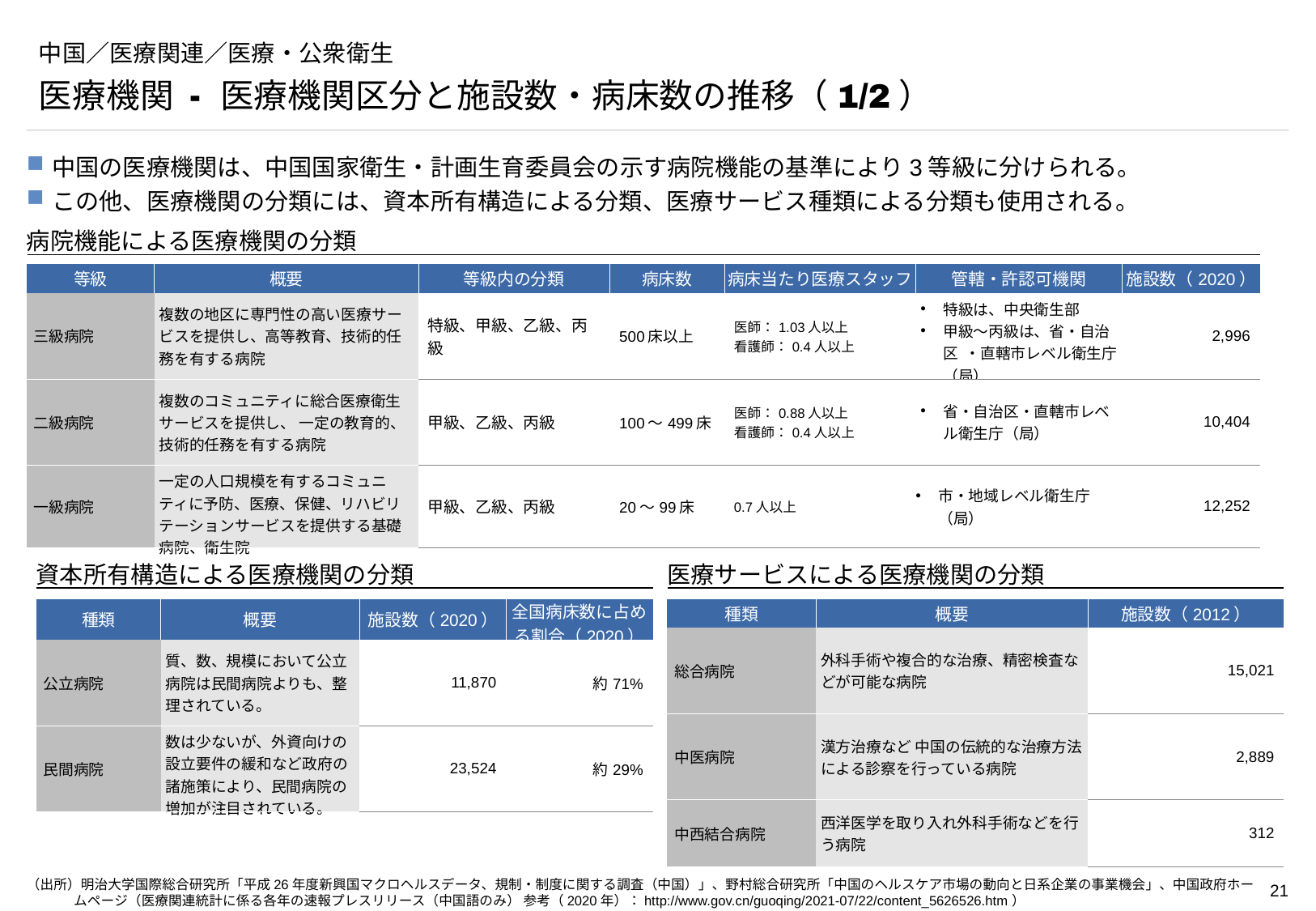

# 中国／医療関連／医療・公衆衛生
医療機関 - 医療機関区分と施設数・病床数の推移（1/2）
中国の医療機関は、中国国家衛生・計画生育委員会の示す病院機能の基準により3等級に分けられる。
この他、医療機関の分類には、資本所有構造による分類、医療サービス種類による分類も使用される。

病院機能による医療機関の分類
| 等級 | 概要 | 等級内の分類 | 病床数 | 病床当たり医療スタッフ | 管轄・許認可機関 | 施設数（2020） |
| --- | --- | --- | --- | --- | --- | --- |
| 三級病院 | 複数の地区に専門性の高い医療サービスを提供し、高等教育、技術的任務を有する病院 | 特級、甲級、乙級、丙級 | 500床以上 | 医師：1.03人以上 看護師：0.4人以上 | 特級は、中央衛生部 甲級～丙級は、省・自治区 ・直轄市レベル衛生庁（局） | 2,996 |
| 二級病院 | 複数のコミュニティに総合医療衛生サービスを提供し、 一定の教育的、技術的任務を有する病院 | 甲級、乙級、丙級 | 100～499床 | 医師：0.88人以上 看護師：0.4人以上 | 省・自治区・直轄市レベル衛生庁（局） | 10,404 |
| 一級病院 | 一定の人口規模を有するコミュニティに予防、医療、保健、リハビリテーションサービスを提供する基礎病院、衛生院 | 甲級、乙級、丙級 | 20～99床 | 0.7人以上 | 市・地域レベル衛生庁（局） | 12,252 |
資本所有構造による医療機関の分類
医療サービスによる医療機関の分類
| 種類 | 概要 | 施設数（2020） | 全国病床数に占める割合（2020） |
| --- | --- | --- | --- |
| 公立病院 | 質、数、規模において公立病院は民間病院よりも、整理されている。 | 11,870 | 約71% |
| 民間病院 | 数は少ないが、外資向けの設立要件の緩和など政府の諸施策により、民間病院の増加が注目されている。 | 23,524 | 約29% |
| 種類 | 概要 | 施設数（2012） |
| --- | --- | --- |
| 総合病院 | 外科手術や複合的な治療、精密検査などが可能な病院 | 15,021 |
| 中医病院 | 漢方治療など 中国の伝統的な治療方法による診察を行っている病院 | 2,889 |
| 中西結合病院 | 西洋医学を取り入れ外科手術などを行う病院 | 312 |
（出所）明治大学国際総合研究所「平成26年度新興国マクロヘルスデータ、規制・制度に関する調査（中国）」、野村総合研究所「中国のヘルスケア市場の動向と日系企業の事業機会」、中国政府ホームページ（医療関連統計に係る各年の速報プレスリリース（中国語のみ） 参考（2020年）：http://www.gov.cn/guoqing/2021-07/22/content_5626526.htm）